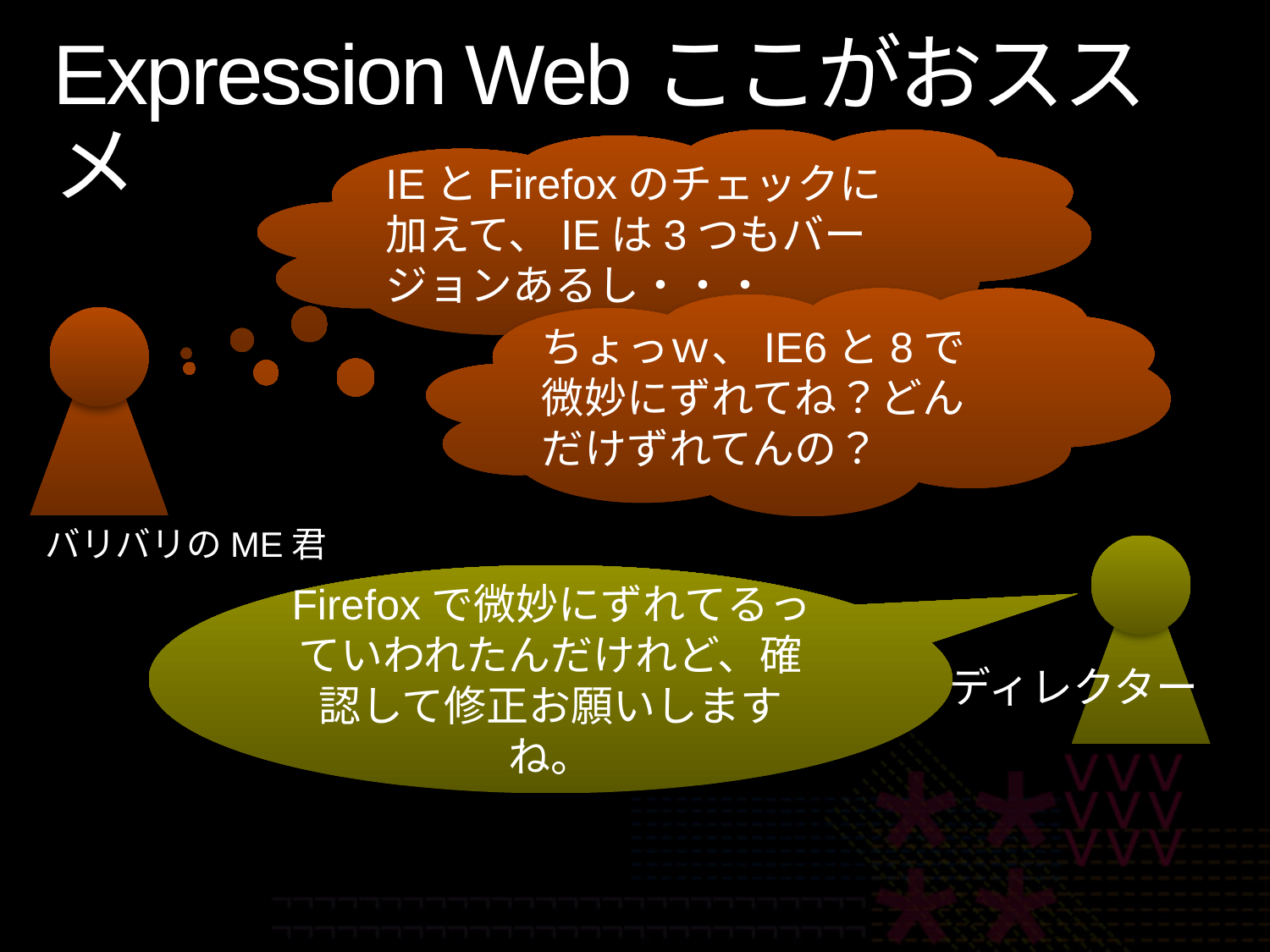

# Expression Webここがおススメ
IEとFirefoxのチェックに加えて、IEは3つもバージョンあるし・・・
ちょっｗ、IE6と8で微妙にずれてね？どんだけずれてんの？

バリバリのME君

Firefoxで微妙にずれてるっていわれたんだけれど、確認して修正お願いしますね。
ディレクター